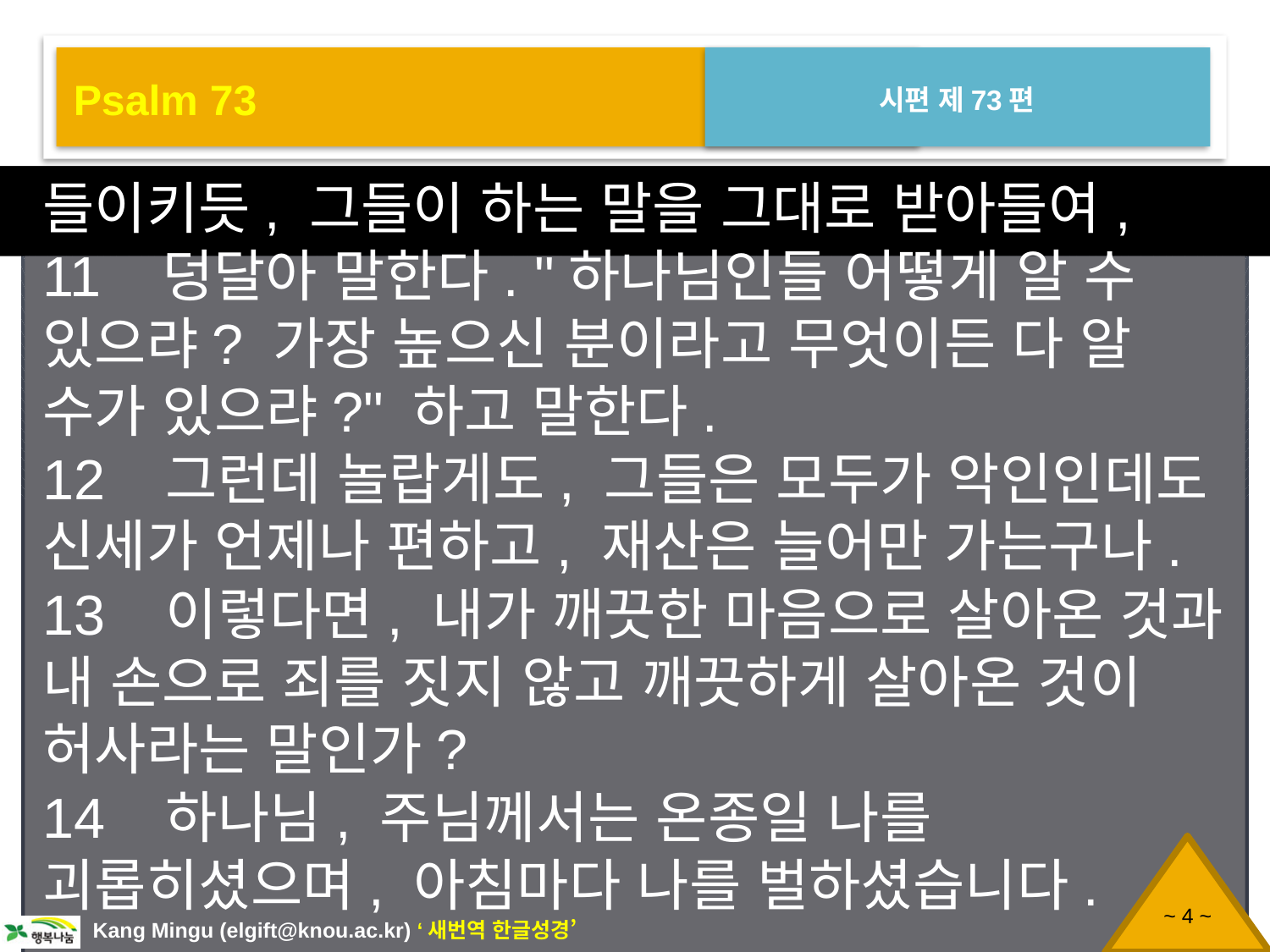

Psalm 73
시편 제73편
들이키듯, 그들이 하는 말을 그대로 받아들여,
11   덩달아 말한다. "하나님인들 어떻게 알 수 있으랴? 가장 높으신 분이라고 무엇이든 다 알 수가 있으랴?" 하고 말한다.
12   그런데 놀랍게도, 그들은 모두가 악인인데도 신세가 언제나 편하고, 재산은 늘어만 가는구나.
13   이렇다면, 내가 깨끗한 마음으로 살아온 것과 내 손으로 죄를 짓지 않고 깨끗하게 살아온 것이 허사라는 말인가?
14   하나님, 주님께서는 온종일 나를 괴롭히셨으며, 아침마다 나를 벌하셨습니다.